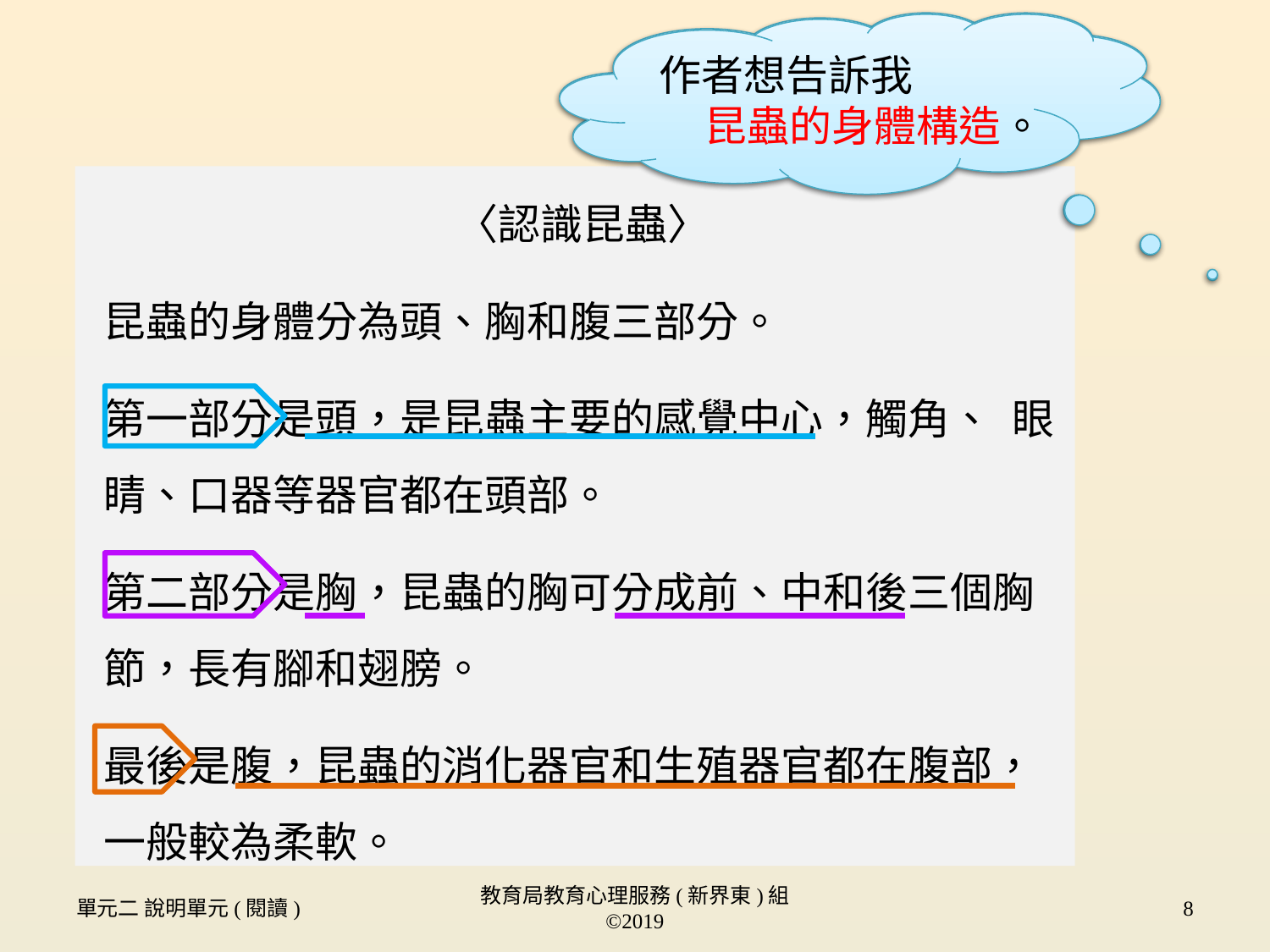

作者想告訴我甚麼？
作者想告訴我               昆蟲的身體構造。
#
〈認識昆蟲〉
昆蟲的身體分為頭、胸和腹三部分。
第一部分是頭，是昆蟲主要的感覺中心，觸角、  眼睛、口器等器官都在頭部。
第二部分是胸，昆蟲的胸可分成前、中和後三個胸節，長有腳和翅膀。
最後是腹，昆蟲的消化器官和生殖器官都在腹部，一般較為柔軟。

單元二 說明單元(閱讀)
教育局教育心理服務(新界東)組 ©2019
8